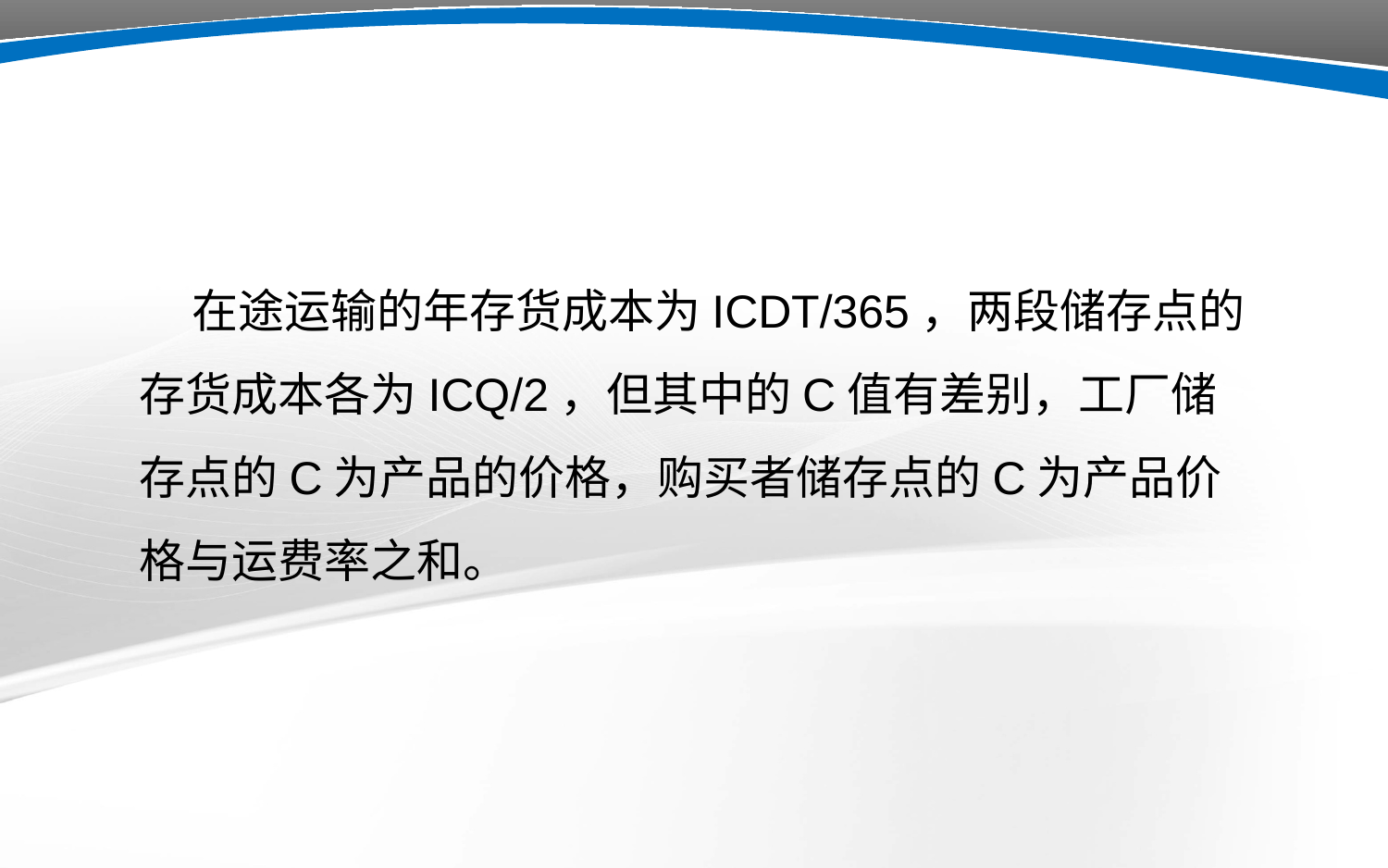

在途运输的年存货成本为ICDT/365，两段储存点的存货成本各为ICQ/2，但其中的C值有差别，工厂储存点的C为产品的价格，购买者储存点的C为产品价格与运费率之和。